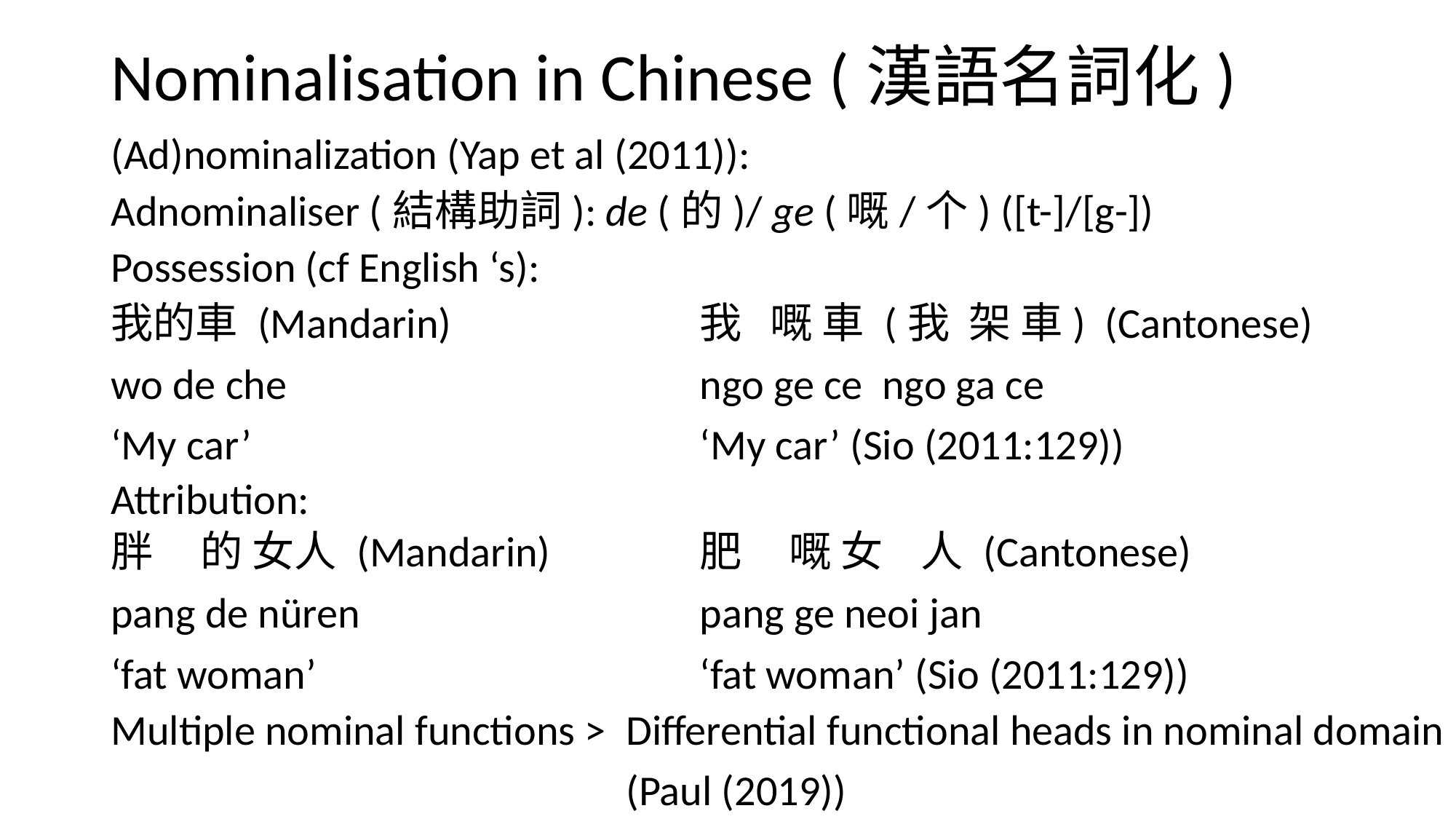

# Nominalisation in Chinese (漢語名詞化)
(Ad)nominalization (Yap et al (2011)):
Adnominaliser (結構助詞): de (的)/ ge (嘅/个) ([t-]/[g-])
Possession (cf English ‘s):

我的車 (Mandarin)
wo de che
‘My car’
我   嘅 車 (我  架 車)  (Cantonese)
ngo ge ce  ngo ga ce
‘My car’ (Sio (2011:129))
Attribution:
胖     的 女人 (Mandarin)
pang de nüren
‘fat woman’
肥     嘅 女    人 (Cantonese)
pang ge neoi jan
‘fat woman’ (Sio (2011:129))
Multiple nominal functions >
Differential functional heads in nominal domain
(Paul (2019))